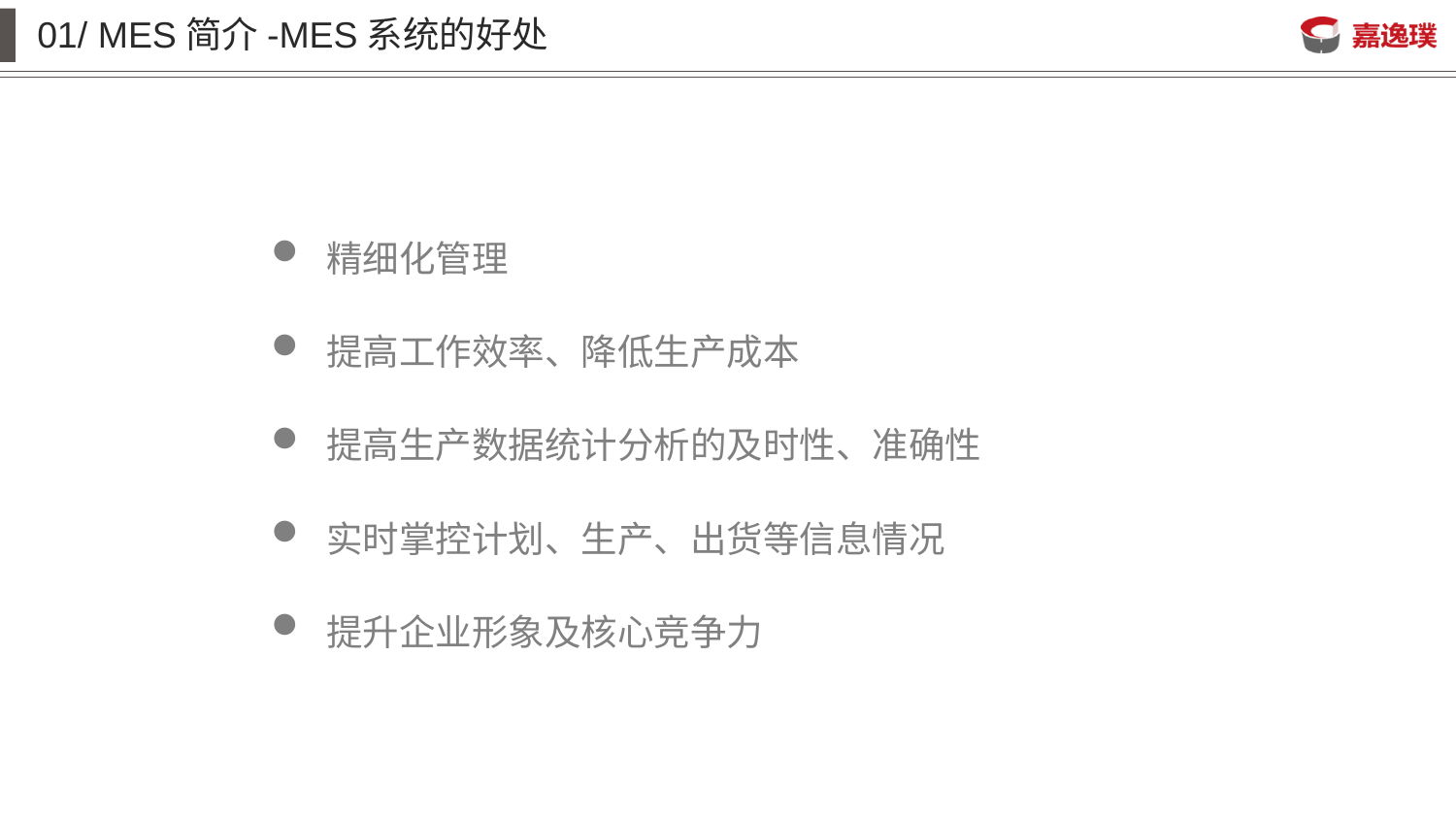

01/ MES简介-MES系统的好处
 精细化管理

 提高工作效率、降低生产成本

 提高生产数据统计分析的及时性、准确性

 实时掌控计划、生产、出货等信息情况

 提升企业形象及核心竞争力